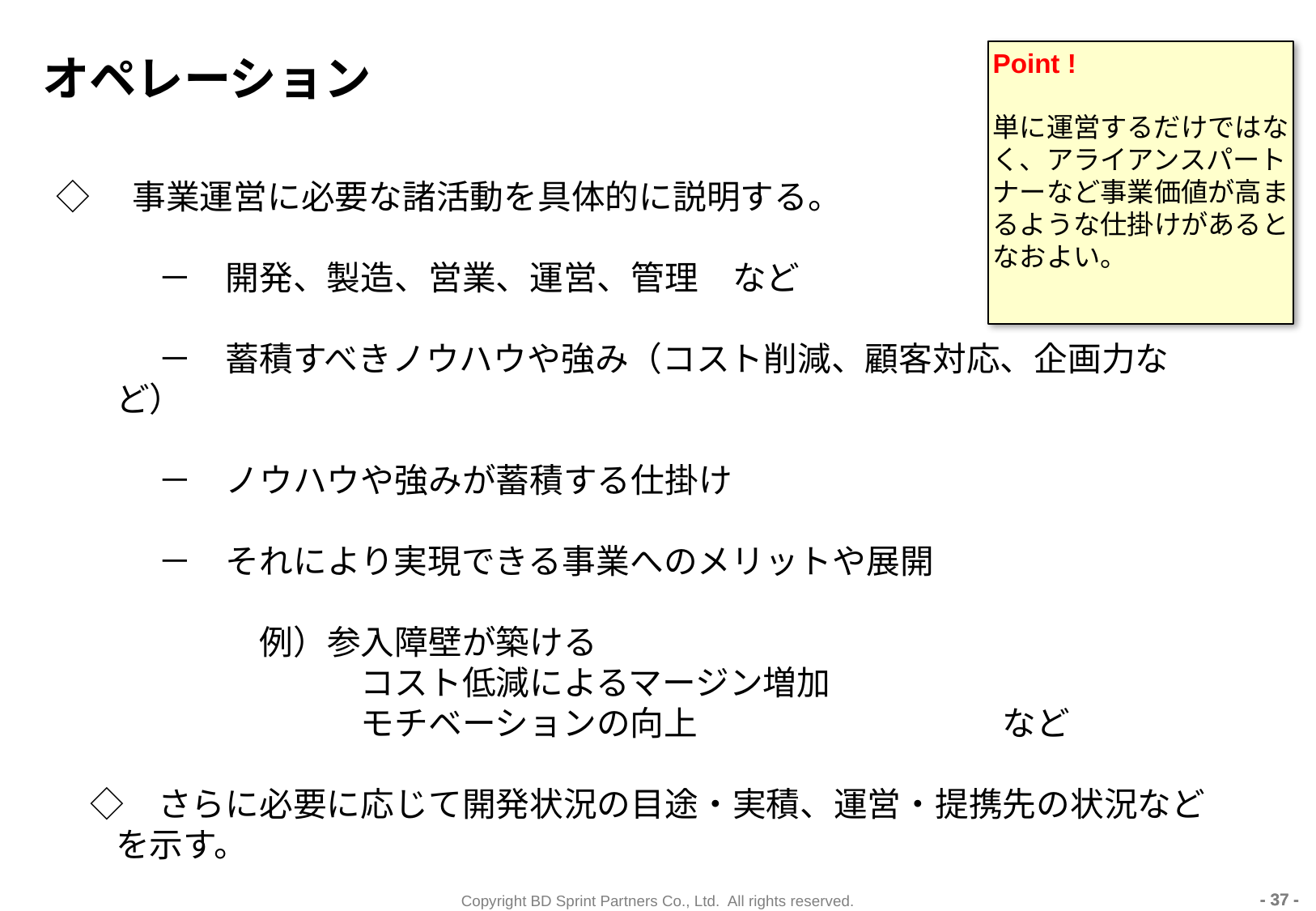

# オペレーション
Point !

単に運営するだけではなく、アライアンスパートナーなど事業価値が高まるような仕掛けがあるとなおよい。
◇　事業運営に必要な諸活動を具体的に説明する。

　　　－　開発、製造、営業、運営、管理　など

　　　－　蓄積すべきノウハウや強み（コスト削減、顧客対応、企画力など）

　　　－　ノウハウや強みが蓄積する仕掛け

　　　－　それにより実現できる事業へのメリットや展開

　　　　　　例）参入障壁が築ける
　　　　　　　　　コスト低減によるマージン増加
　　　　　　　　　モチベーションの向上　　　　　　　　　など

　◇　さらに必要に応じて開発状況の目途・実積、運営・提携先の状況などを示す。